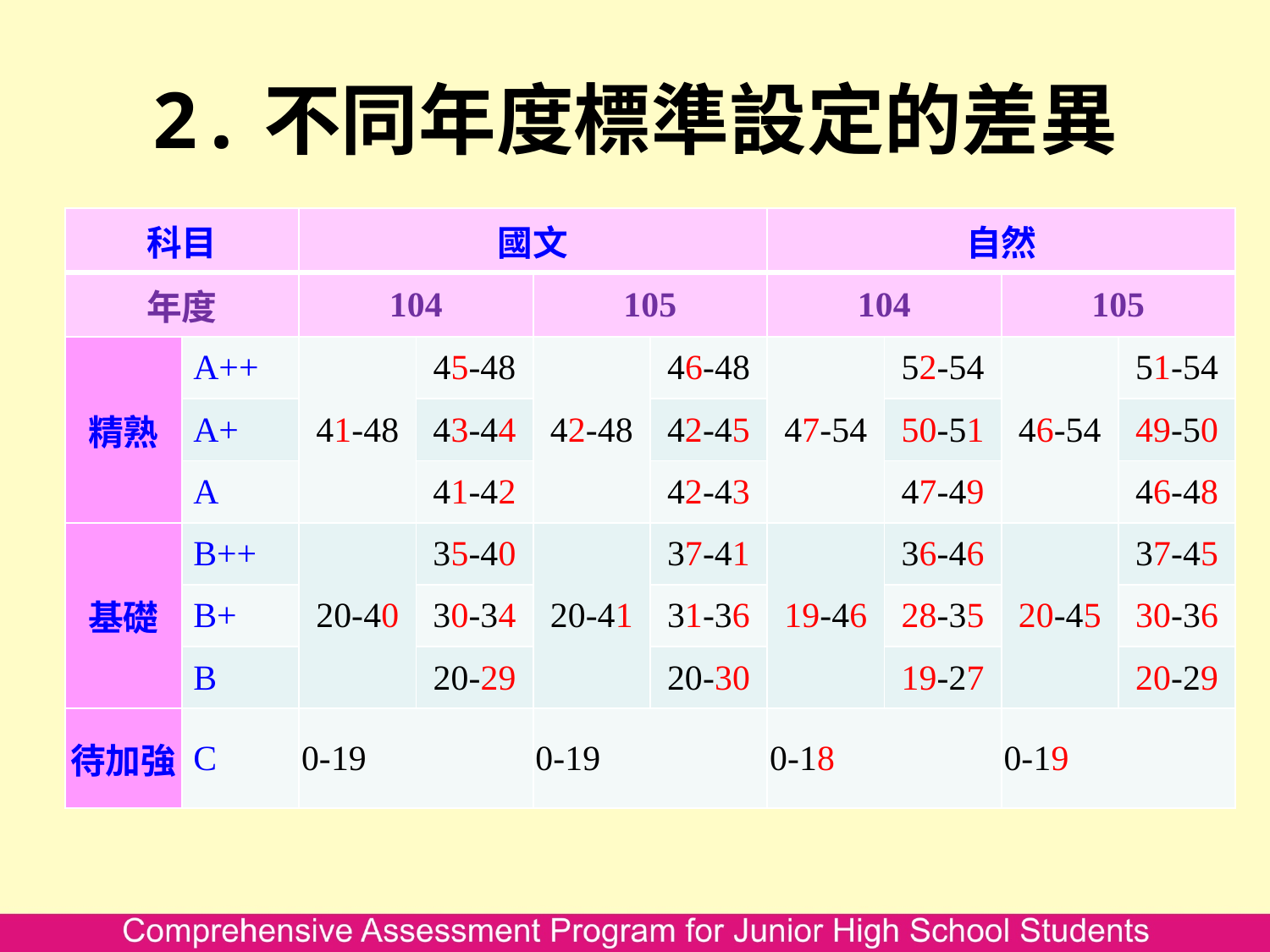

# 2.不同年度標準設定的差異
| 科目 |  | 國文 |  |  |  | 自然 |  |  |  |
| --- | --- | --- | --- | --- | --- | --- | --- | --- | --- |
| 年度 |  | 104 |  | 105 |  | 104 |  | 105 |  |
| 精熟 | A++ | 41-48 | 45-48 | 42-48 | 46-48 | 47-54 | 52-54 | 46-54 | 51-54 |
|  | A+ |  | 43-44 |  | 42-45 |  | 50-51 |  | 49-50 |
|  | A |  | 41-42 |  | 42-43 |  | 47-49 |  | 46-48 |
| 基礎 | B++ | 20-40 | 35-40 | 20-41 | 37-41 | 19-46 | 36-46 | 20-45 | 37-45 |
|  | B+ |  | 30-34 |  | 31-36 |  | 28-35 |  | 30-36 |
|  | B |  | 20-29 |  | 20-30 |  | 19-27 |  | 20-29 |
| 待加強 | C | 0-19 |  | 0-19 |  | 0-18 |  | 0-19 |  |